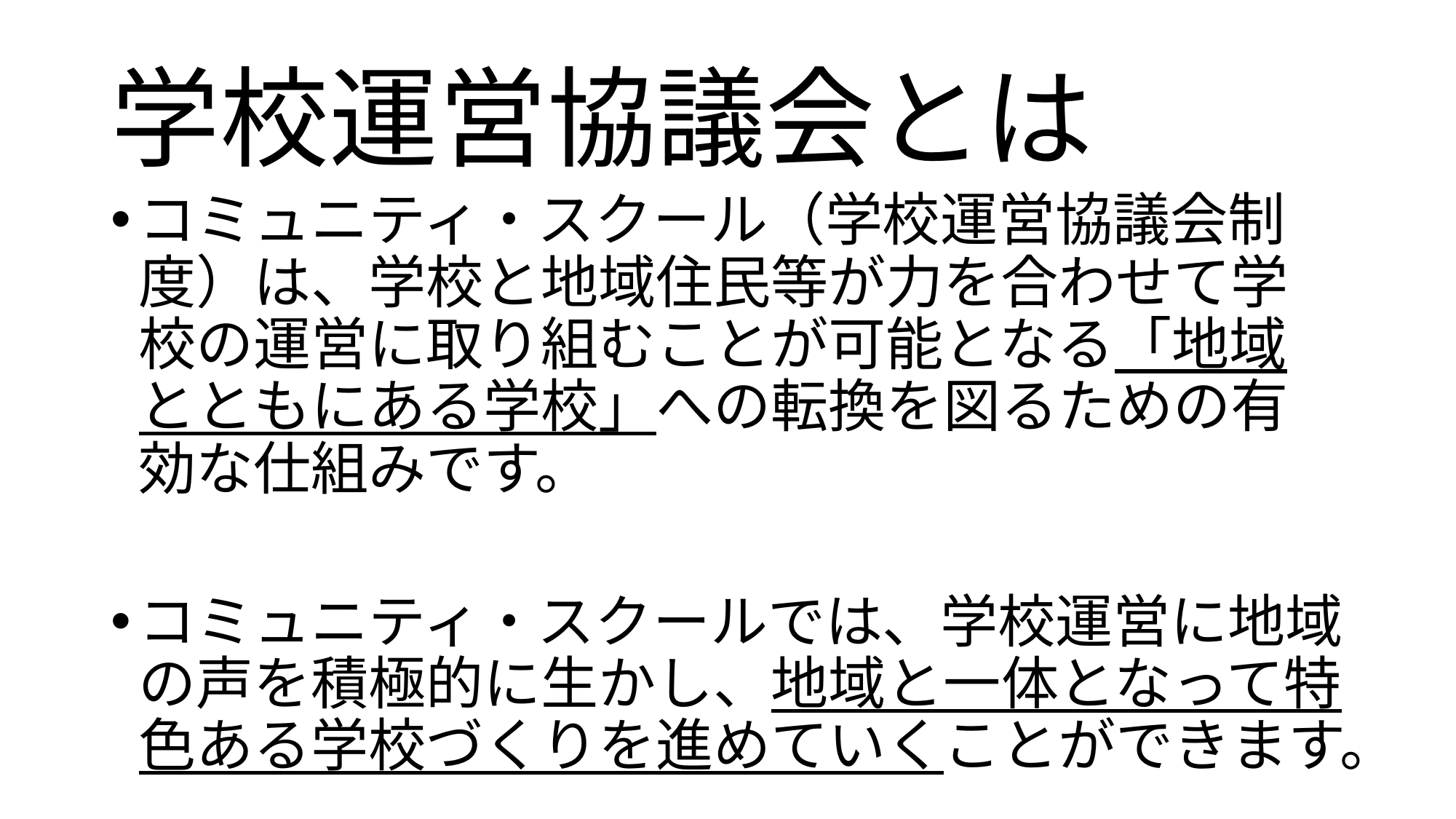

# 学校運営協議会とは
コミュニティ・スクール（学校運営協議会制度）は、学校と地域住民等が力を合わせて学校の運営に取り組むことが可能となる「地域とともにある学校」への転換を図るための有効な仕組みです。

コミュニティ・スクールでは、学校運営に地域の声を積極的に生かし、地域と一体となって特色ある学校づくりを進めていくことができます。